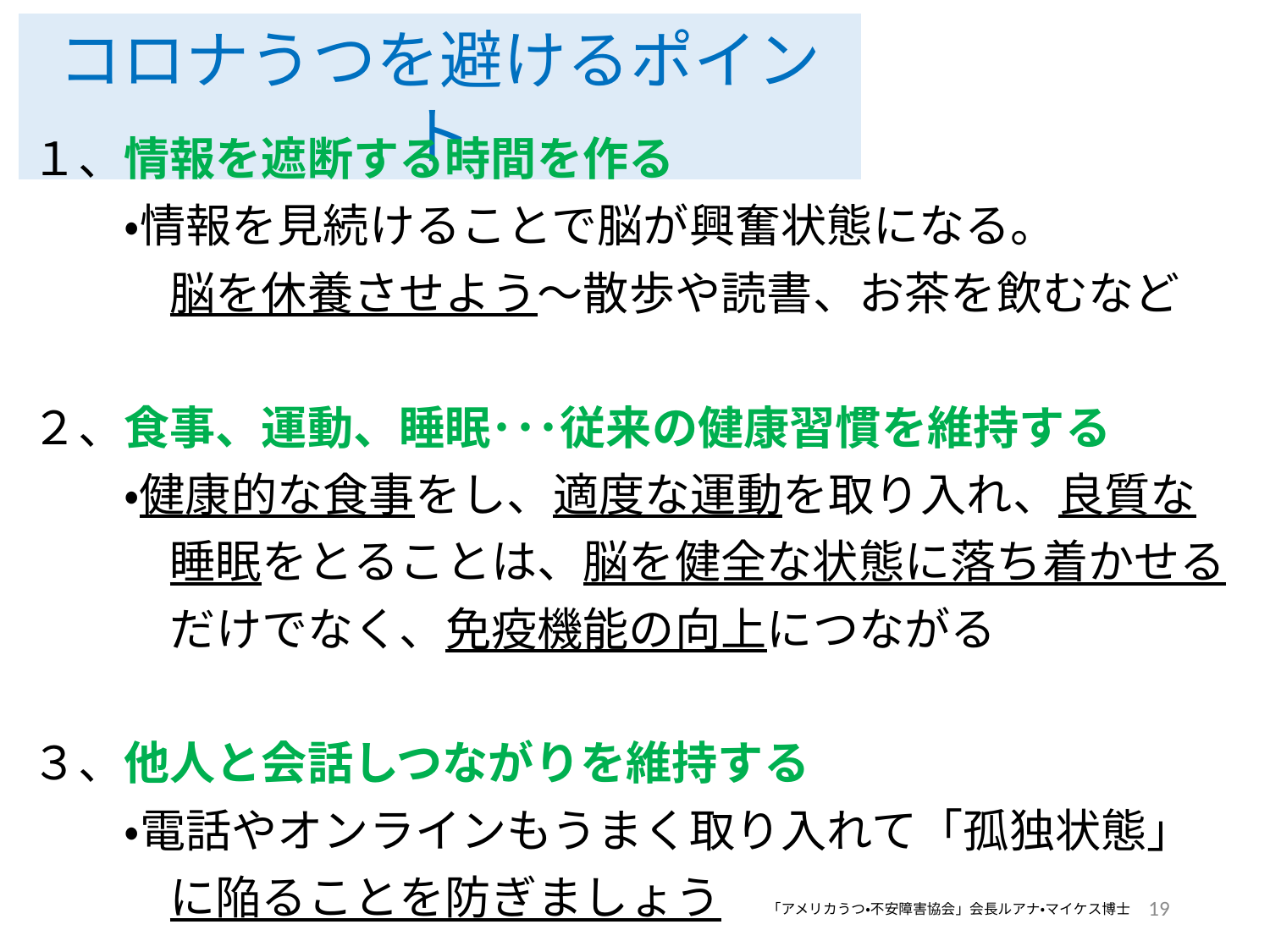

コロナうつを避けるポイント

１、情報を遮断する時間を作る
　　・情報を見続けることで脳が興奮状態になる。
　　　脳を休養させよう～散歩や読書、お茶を飲むなど

２、食事、運動、睡眠･･･従来の健康習慣を維持する
　　・健康的な食事をし、適度な運動を取り入れ、良質な
　　　睡眠をとることは、脳を健全な状態に落ち着かせる
　　　だけでなく、免疫機能の向上につながる

３、他人と会話しつながりを維持する
　　・電話やオンラインもうまく取り入れて「孤独状態」
　　　に陥ることを防ぎましょう　「アメリカうつ・不安障害協会」会長ルアナ・マイケス博士

19